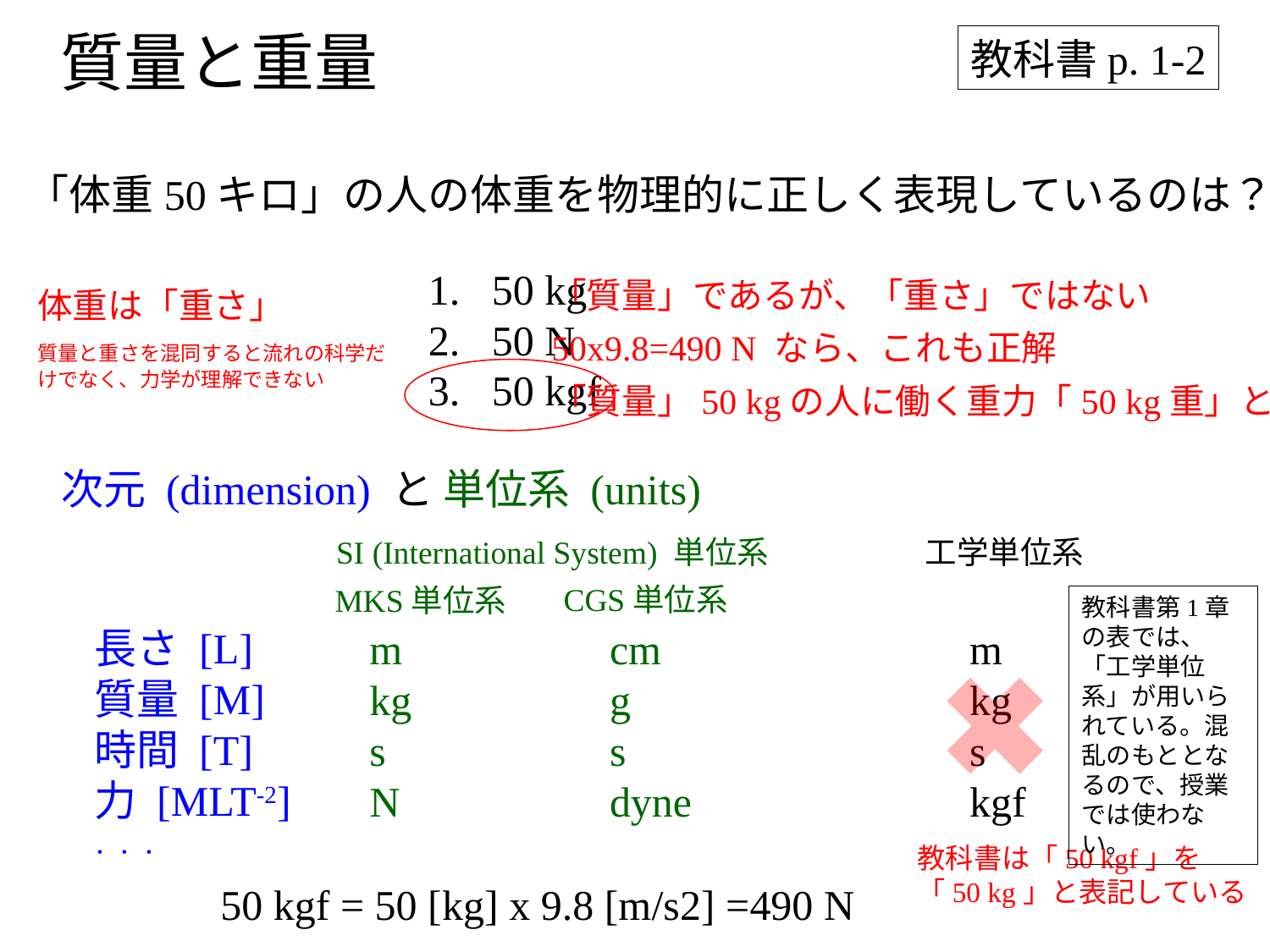

質量と重量
教科書p. 1-2
「体重50キロ」の人の体重を物理的に正しく表現しているのは？
50 kg
50 N
50 kgf
「質量」であるが、「重さ」ではない
50x9.8=490 N なら、これも正解
「質量」50 kgの人に働く重力「50 kg重」とも
体重は「重さ」

質量と重さを混同すると流れの科学だけでなく、力学が理解できない

次元 (dimension) と 単位系 (units)
SI (International System) 単位系
工学単位系
CGS単位系
MKS単位系
教科書第1章の表では、「工学単位系」が用いられている。混乱のもととなるので、授業では使わない。
長さ [L]
質量 [M]
時間 [T]
力 [MLT-2]
．．．
m
kg
s
N
cm
g
s
dyne
m
kg
s
kgf

教科書は「50 kgf」を「50 kg」と表記している
50 kgf = 50 [kg] x 9.8 [m/s2] =490 N